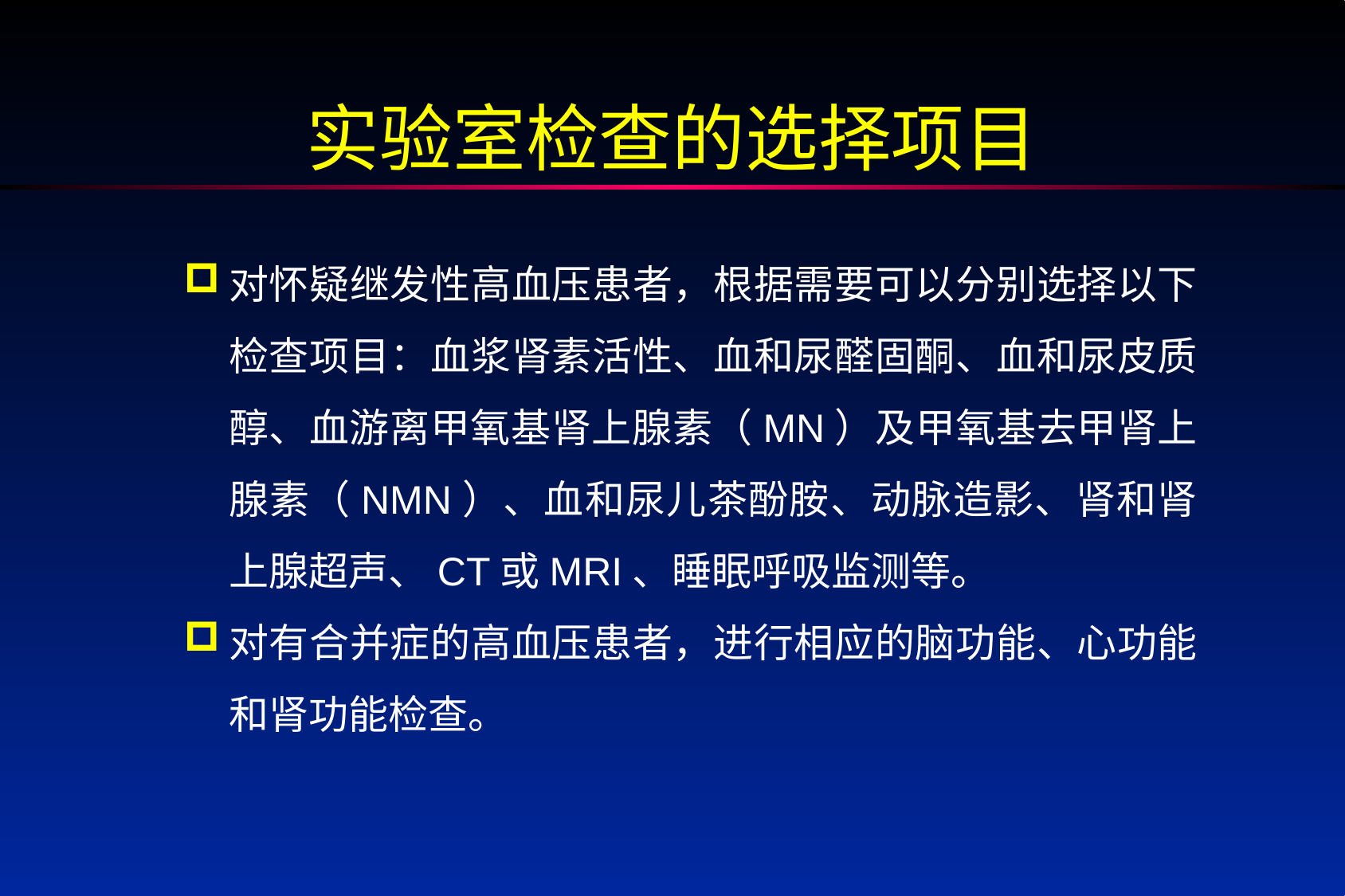

实验室检查的选择项目

对怀疑继发性高血压患者，根据需要可以分别选择以下检查项目：血浆肾素活性、血和尿醛固酮、血和尿皮质醇、血游离甲氧基肾上腺素（MN）及甲氧基去甲肾上腺素（NMN）、血和尿儿茶酚胺、动脉造影、肾和肾上腺超声、CT或MRI、睡眠呼吸监测等。
对有合并症的高血压患者，进行相应的脑功能、心功能和肾功能检查。